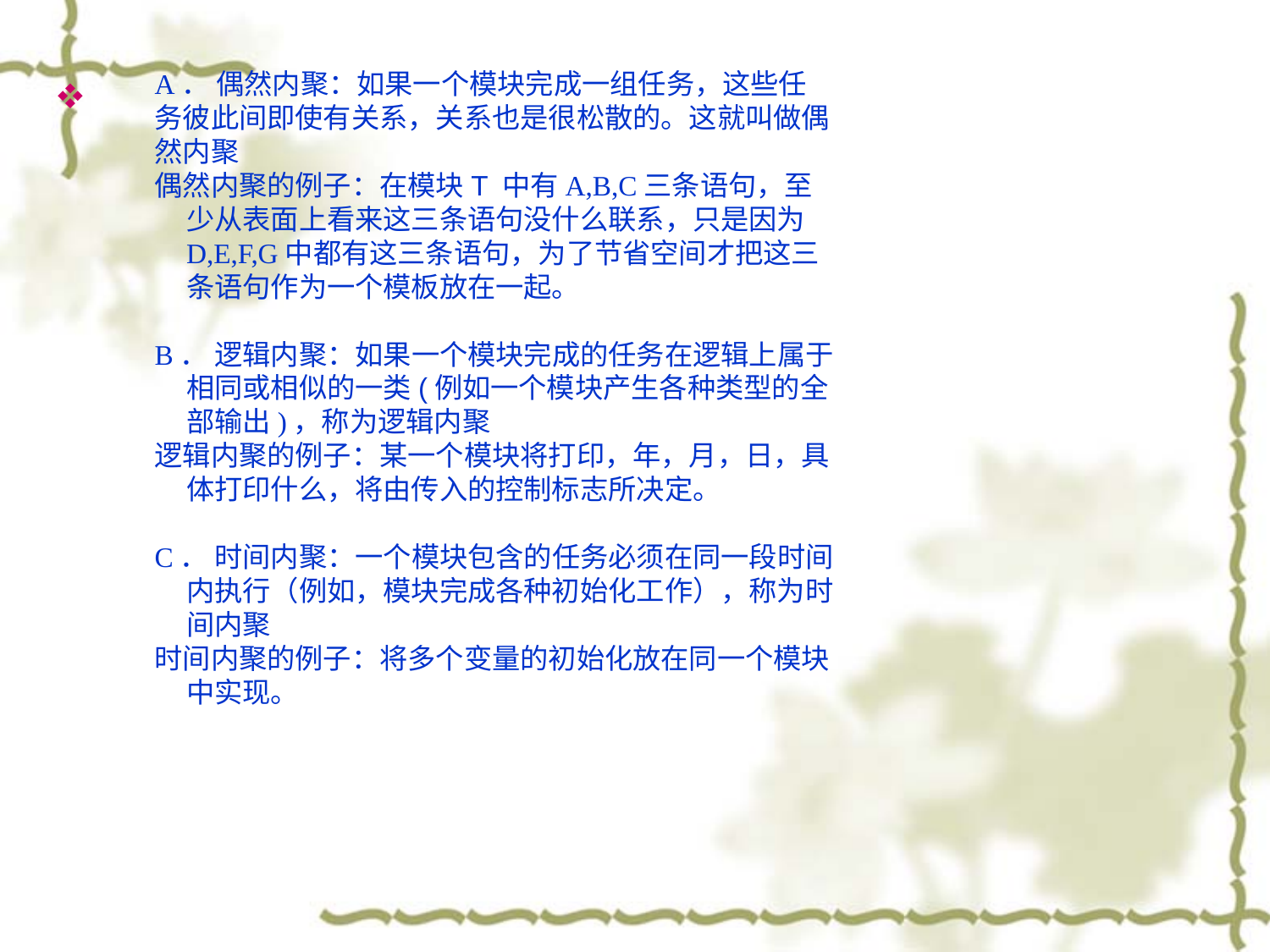

A． 偶然内聚：如果一个模块完成一组任务，这些任务彼此间即使有关系，关系也是很松散的。这就叫做偶然内聚偶然内聚的例子：在模块T 中有A,B,C三条语句，至少从表面上看来这三条语句没什么联系，只是因为D,E,F,G中都有这三条语句，为了节省空间才把这三条语句作为一个模板放在一起。

B． 逻辑内聚：如果一个模块完成的任务在逻辑上属于相同或相似的一类(例如一个模块产生各种类型的全部输出)，称为逻辑内聚逻辑内聚的例子：某一个模块将打印，年，月，日，具体打印什么，将由传入的控制标志所决定。

C． 时间内聚：一个模块包含的任务必须在同一段时间内执行（例如，模块完成各种初始化工作），称为时间内聚时间内聚的例子：将多个变量的初始化放在同一个模块中实现。